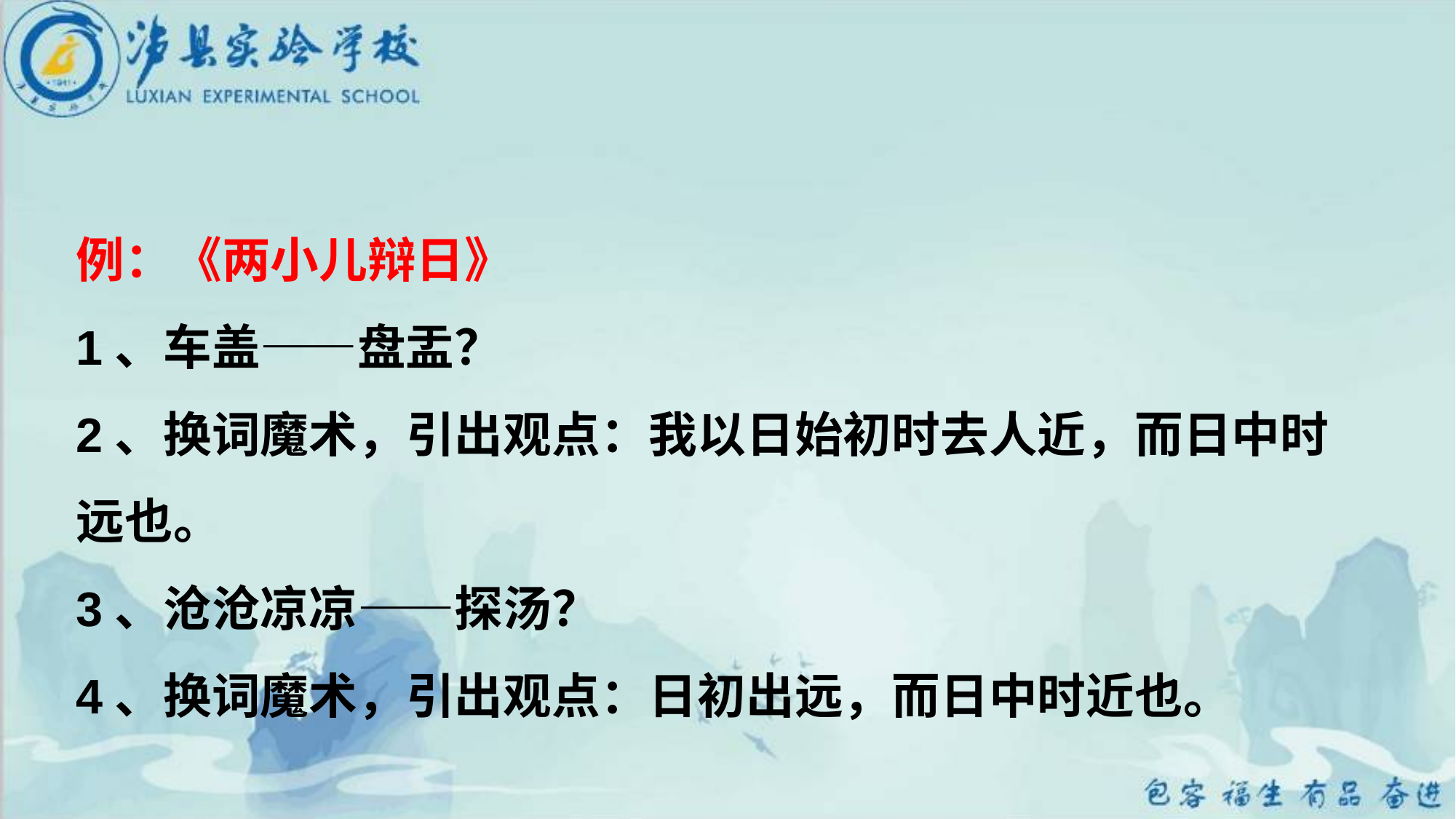

例：《两小儿辩日》
1、车盖——盘盂？
2、换词魔术，引出观点：我以日始初时去人近，而日中时远也。
3、沧沧凉凉——探汤？
4、换词魔术，引出观点：日初出远，而日中时近也。